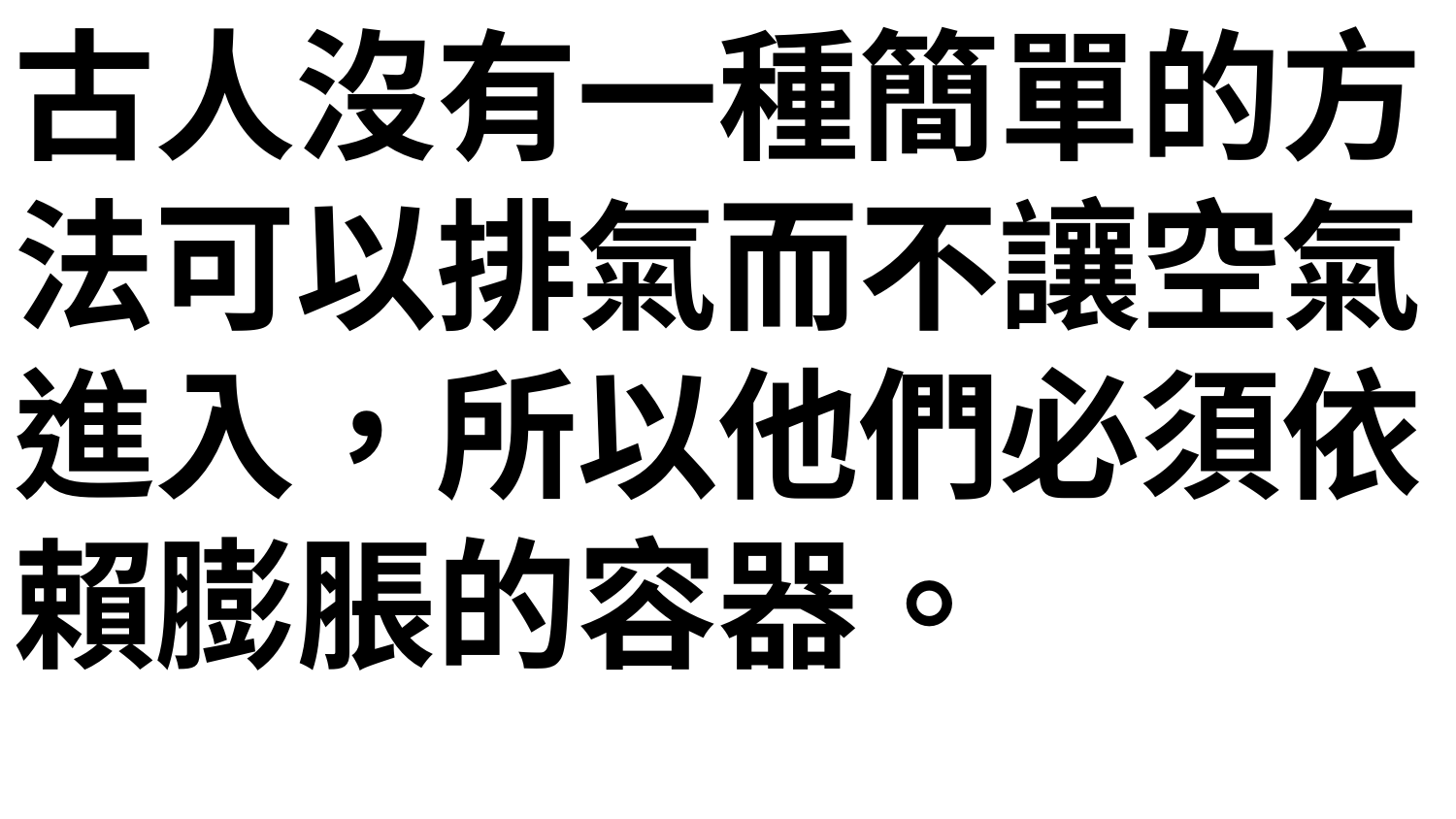

古人沒有一種簡單的方法可以排氣而不讓空氣進入，所以他們必須依賴膨脹的容器。